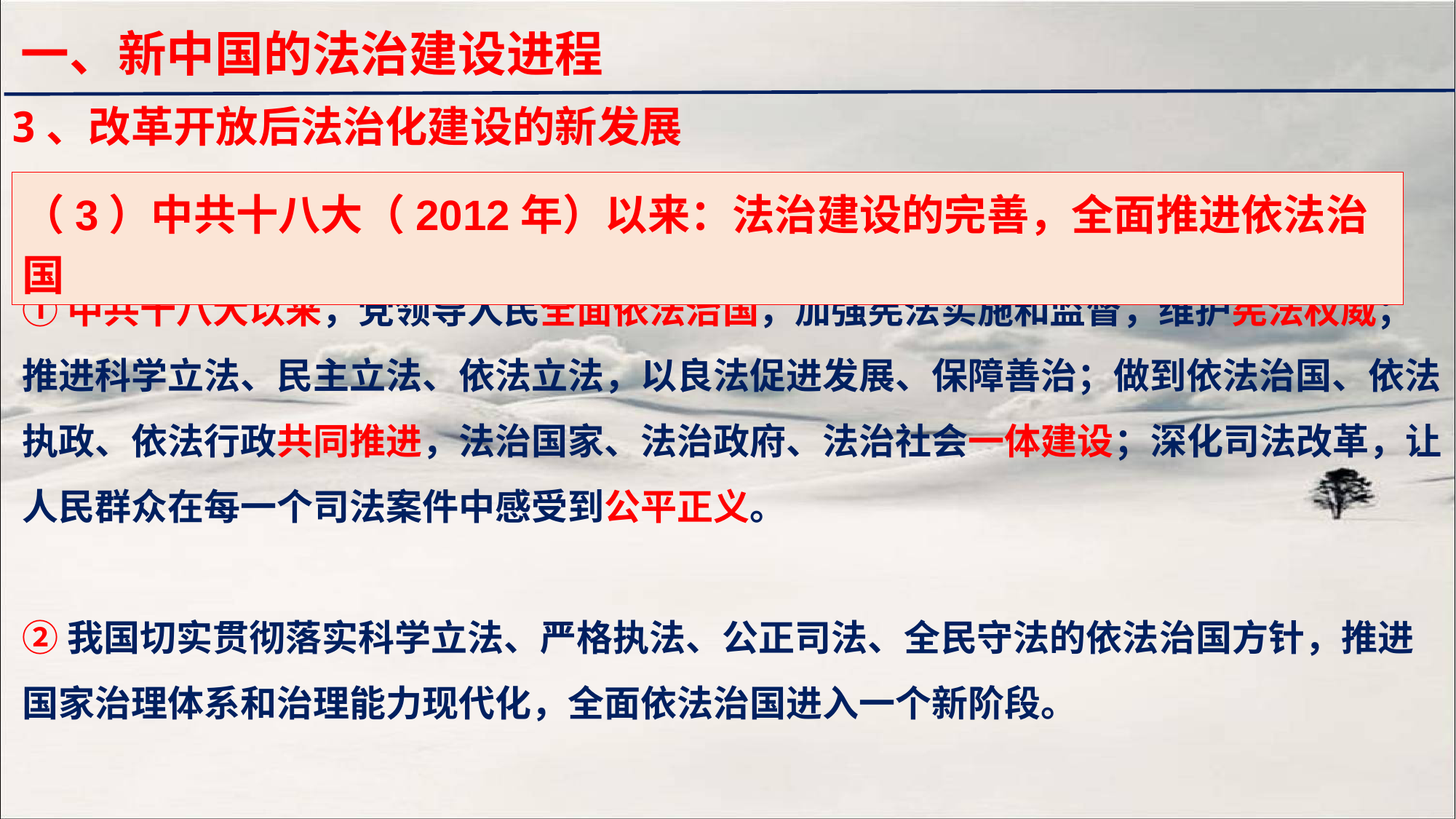

一、新中国的法治建设进程
3、改革开放后法治化建设的新发展
（3）中共十八大（2012年）以来：法治建设的完善，全面推进依法治国
①中共十八大以来，党领导人民全面依法治国，加强宪法实施和监督，维护宪法权威；推进科学立法、民主立法、依法立法，以良法促进发展、保障善治；做到依法治国、依法执政、依法行政共同推进，法治国家、法治政府、法治社会一体建设；深化司法改革，让人民群众在每一个司法案件中感受到公平正义。

②我国切实贯彻落实科学立法、严格执法、公正司法、全民守法的依法治国方针，推进国家治理体系和治理能力现代化，全面依法治国进入一个新阶段。